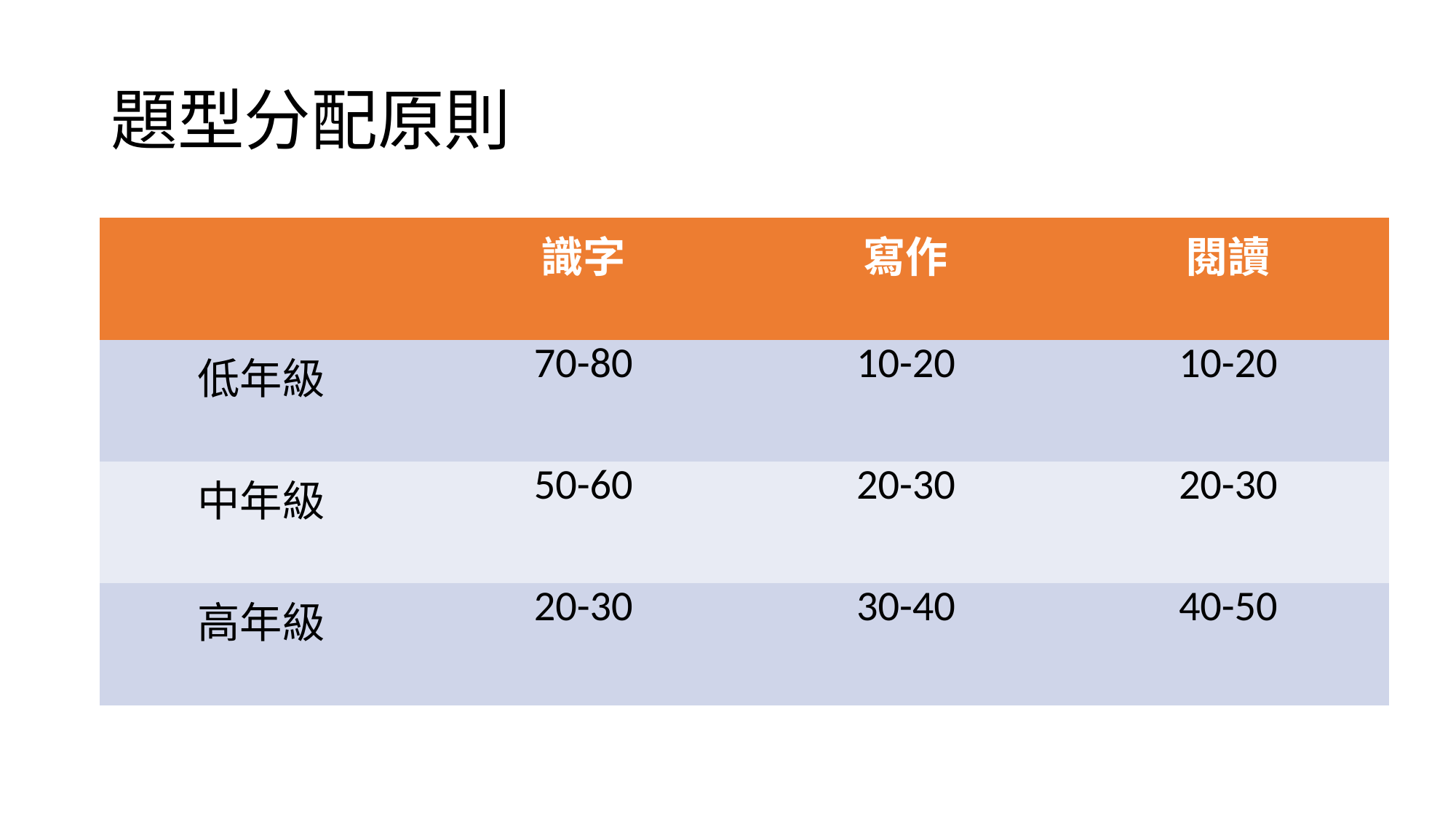

# 題型分配原則
|  | 識字 | 寫作 | 閱讀 |
| --- | --- | --- | --- |
| 低年級 | 70-80 | 10-20 | 10-20 |
| 中年級 | 50-60 | 20-30 | 20-30 |
| 高年級 | 20-30 | 30-40 | 40-50 |